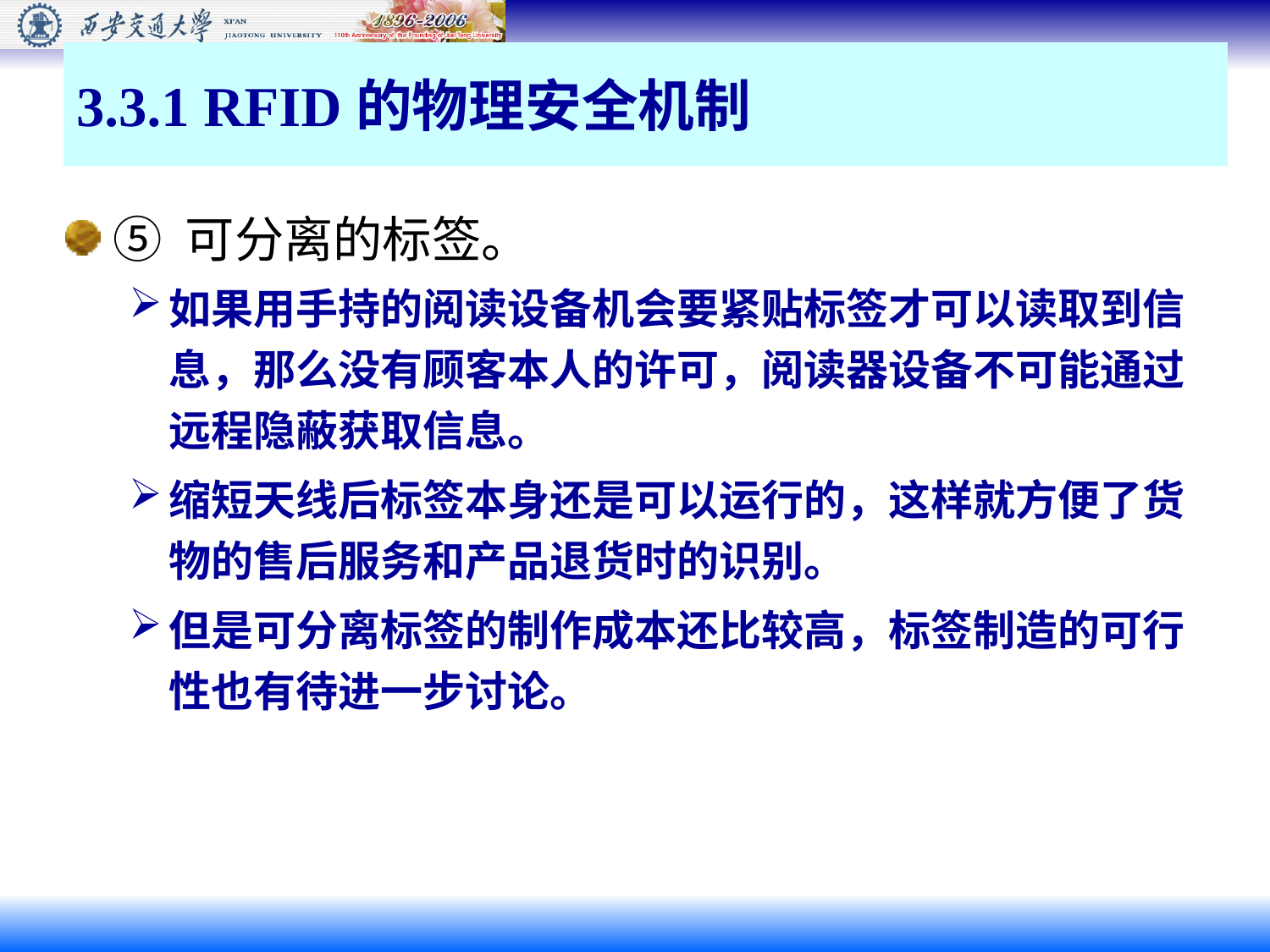

# 3.3.1 RFID的物理安全机制
⑤ 可分离的标签。
如果用手持的阅读设备机会要紧贴标签才可以读取到信息，那么没有顾客本人的许可，阅读器设备不可能通过远程隐蔽获取信息。
缩短天线后标签本身还是可以运行的，这样就方便了货物的售后服务和产品退货时的识别。
但是可分离标签的制作成本还比较高，标签制造的可行性也有待进一步讨论。